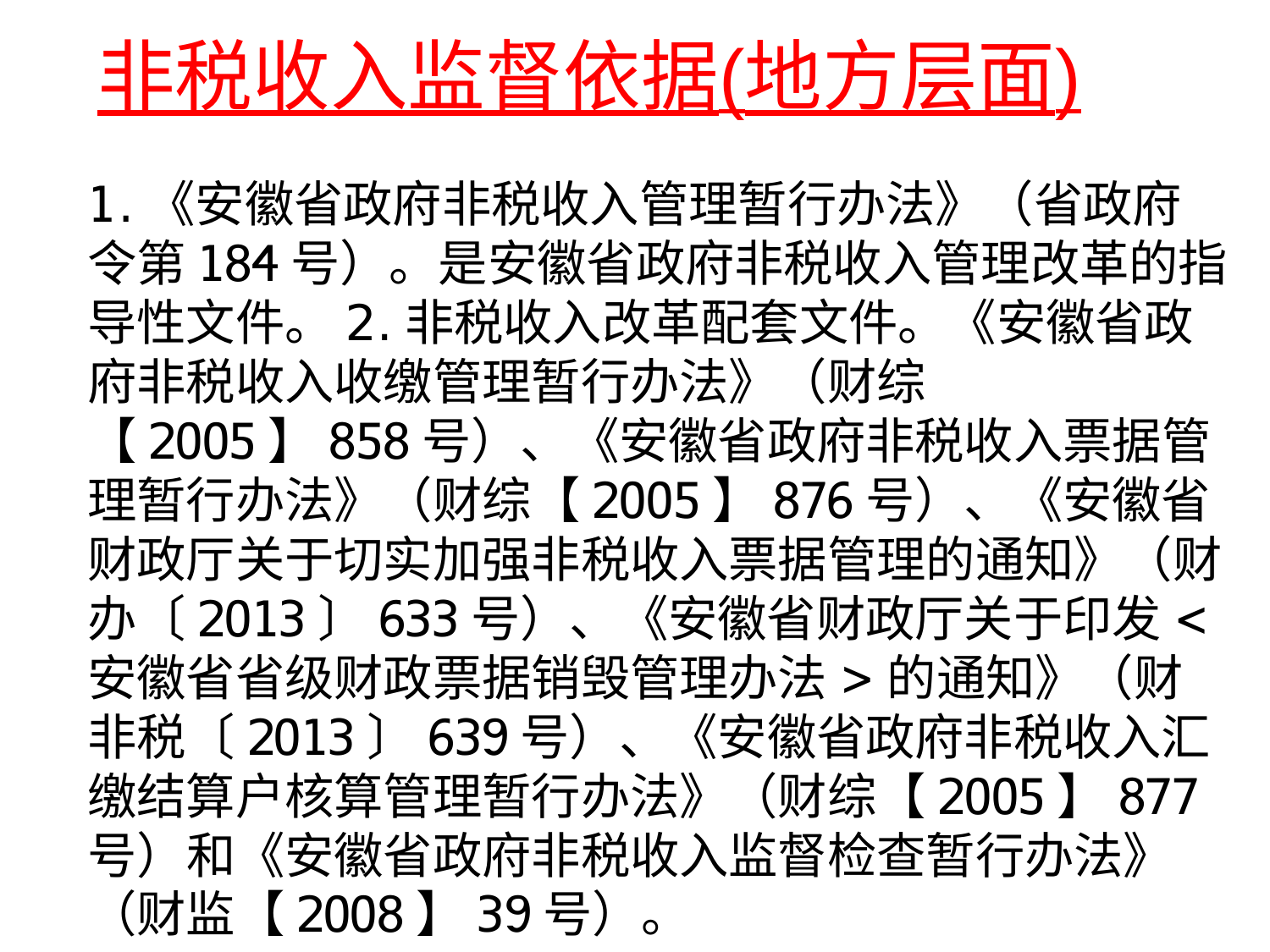

# 非税收入监督依据(地方层面)
1.《安徽省政府非税收入管理暂行办法》（省政府令第184号）。是安徽省政府非税收入管理改革的指导性文件。2.非税收入改革配套文件。《安徽省政府非税收入收缴管理暂行办法》（财综【2005】858号）、《安徽省政府非税收入票据管理暂行办法》（财综【2005】876号）、《安徽省财政厅关于切实加强非税收入票据管理的通知》（财办〔2013〕633号）、《安徽省财政厅关于印发<安徽省省级财政票据销毁管理办法>的通知》（财非税〔2013〕639号）、《安徽省政府非税收入汇缴结算户核算管理暂行办法》（财综【2005】877号）和《安徽省政府非税收入监督检查暂行办法》（财监【2008】39号）。